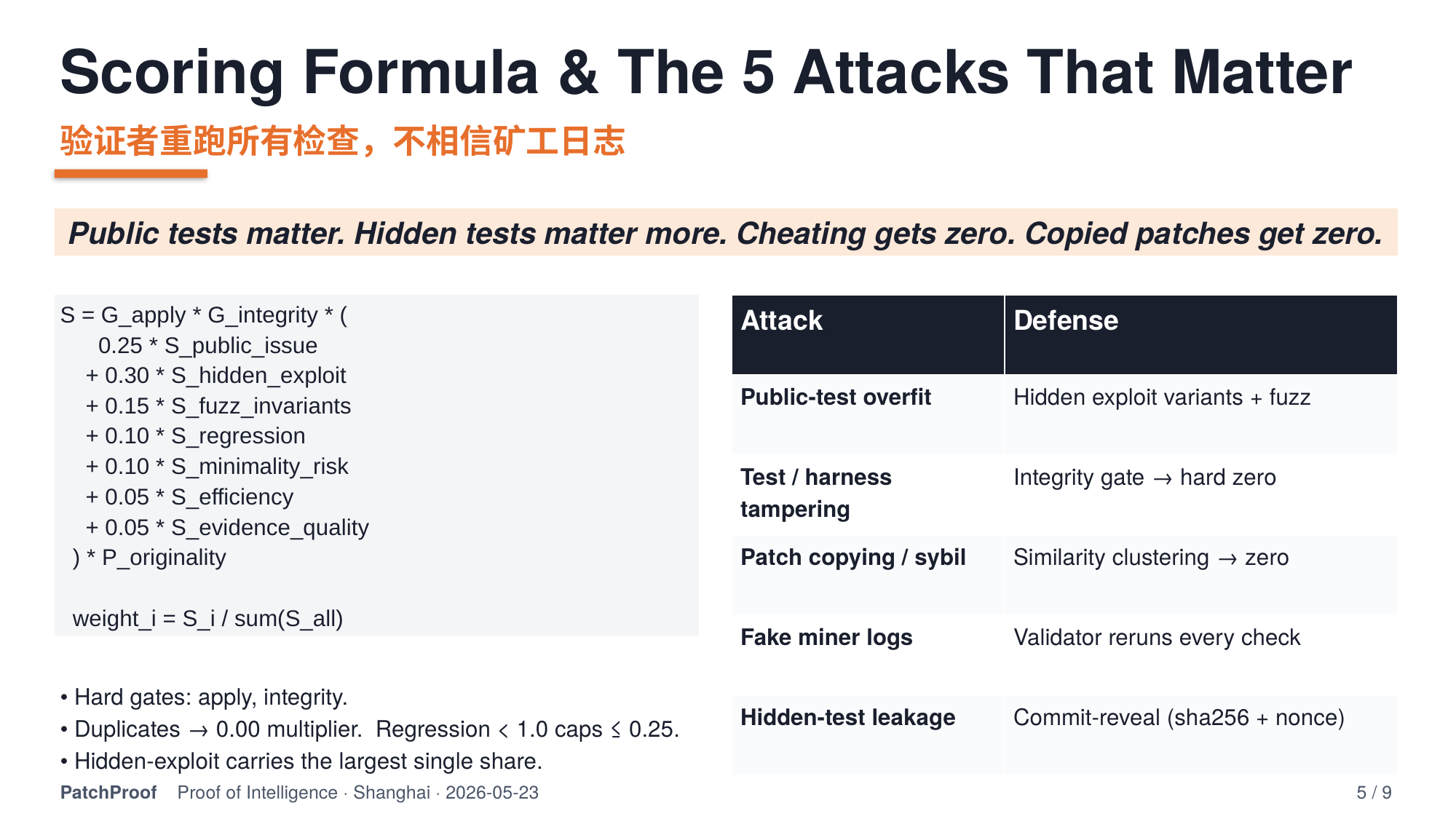

Scoring Formula & The 5 Attacks That Matter
验证者重跑所有检查，不相信矿工日志

Public tests matter. Hidden tests matter more. Cheating gets zero. Copied patches get zero.
S = G_apply * G_integrity * (
      0.25 * S_public_issue
    + 0.30 * S_hidden_exploit
    + 0.15 * S_fuzz_invariants
    + 0.10 * S_regression
    + 0.10 * S_minimality_risk
    + 0.05 * S_efficiency
    + 0.05 * S_evidence_quality
  ) * P_originality

  weight_i = S_i / sum(S_all)
| Attack | Defense |
| --- | --- |
| Public-test overfit | Hidden exploit variants + fuzz |
| Test / harness tampering | Integrity gate → hard zero |
| Patch copying / sybil | Similarity clustering → zero |
| Fake miner logs | Validator reruns every check |
| Hidden-test leakage | Commit-reveal (sha256 + nonce) |
• Hard gates: apply, integrity.
• Duplicates → 0.00 multiplier.  Regression < 1.0 caps ≤ 0.25.
• Hidden-exploit carries the largest single share.
PatchProof    Proof of Intelligence · Shanghai · 2026-05-23
5 / 9